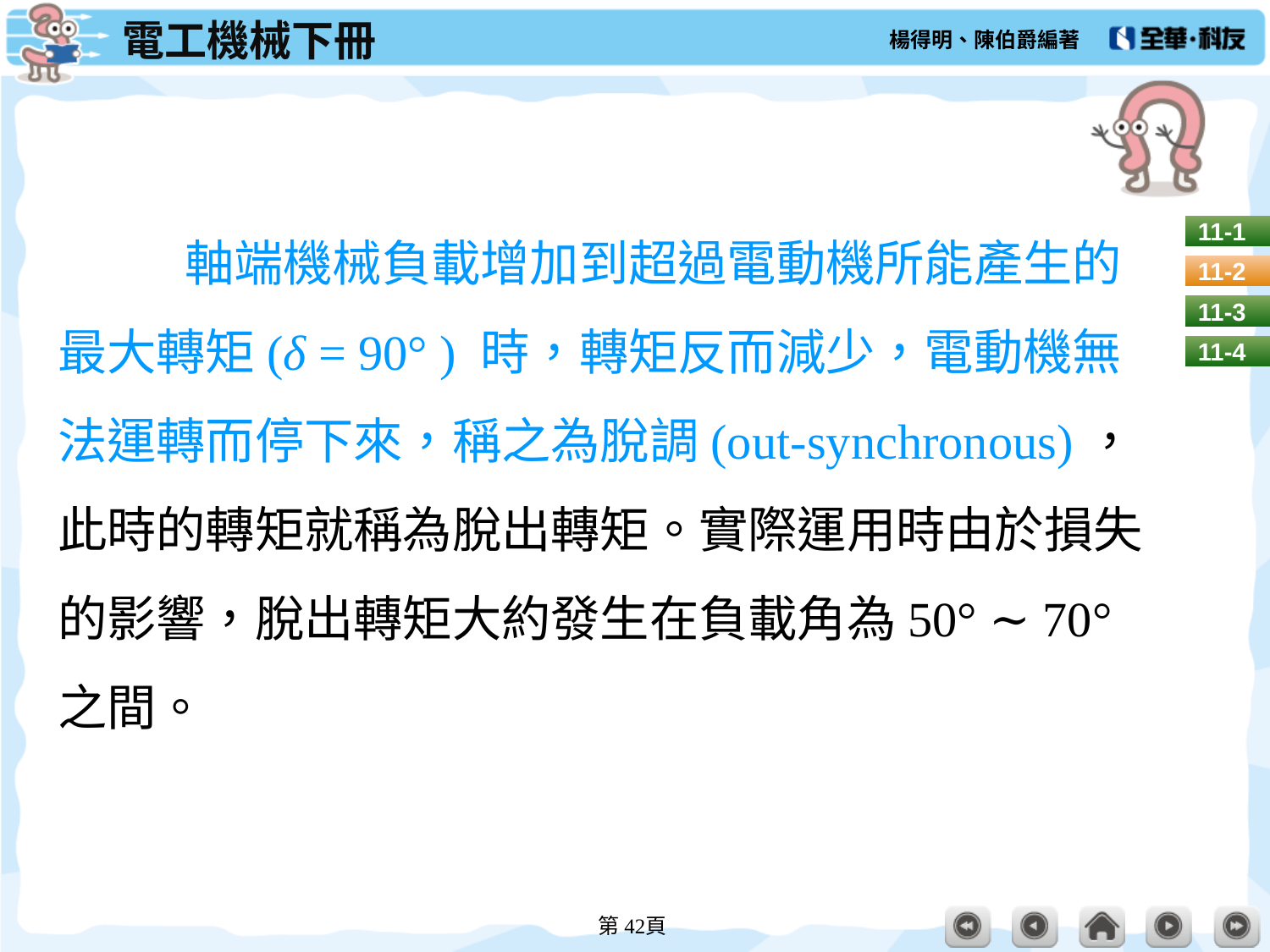

#
	軸端機械負載增加到超過電動機所能產生的最大轉矩(δ = 90° ) 時，轉矩反而減少，電動機無法運轉而停下來，稱之為脫調(out-synchronous)， 此時的轉矩就稱為脫出轉矩。實際運用時由於損失的影響，脫出轉矩大約發生在負載角為50° ∼ 70° 之間。